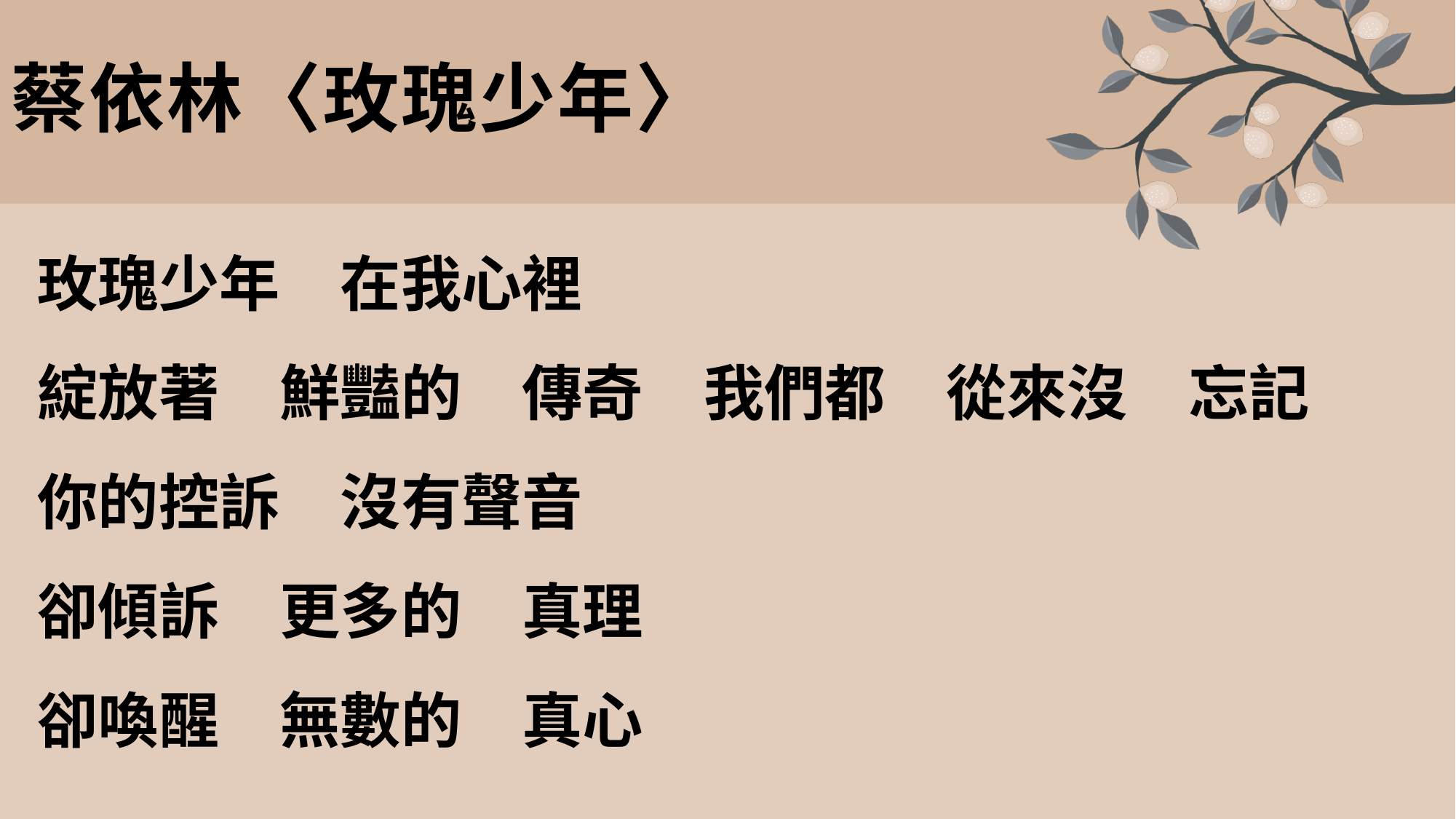

# 蔡依林〈玫瑰少年〉
玫瑰少年　在我心裡
綻放著　鮮豔的　傳奇　我們都　從來沒　忘記
你的控訴　沒有聲音
卻傾訴　更多的　真理
卻喚醒　無數的　真心